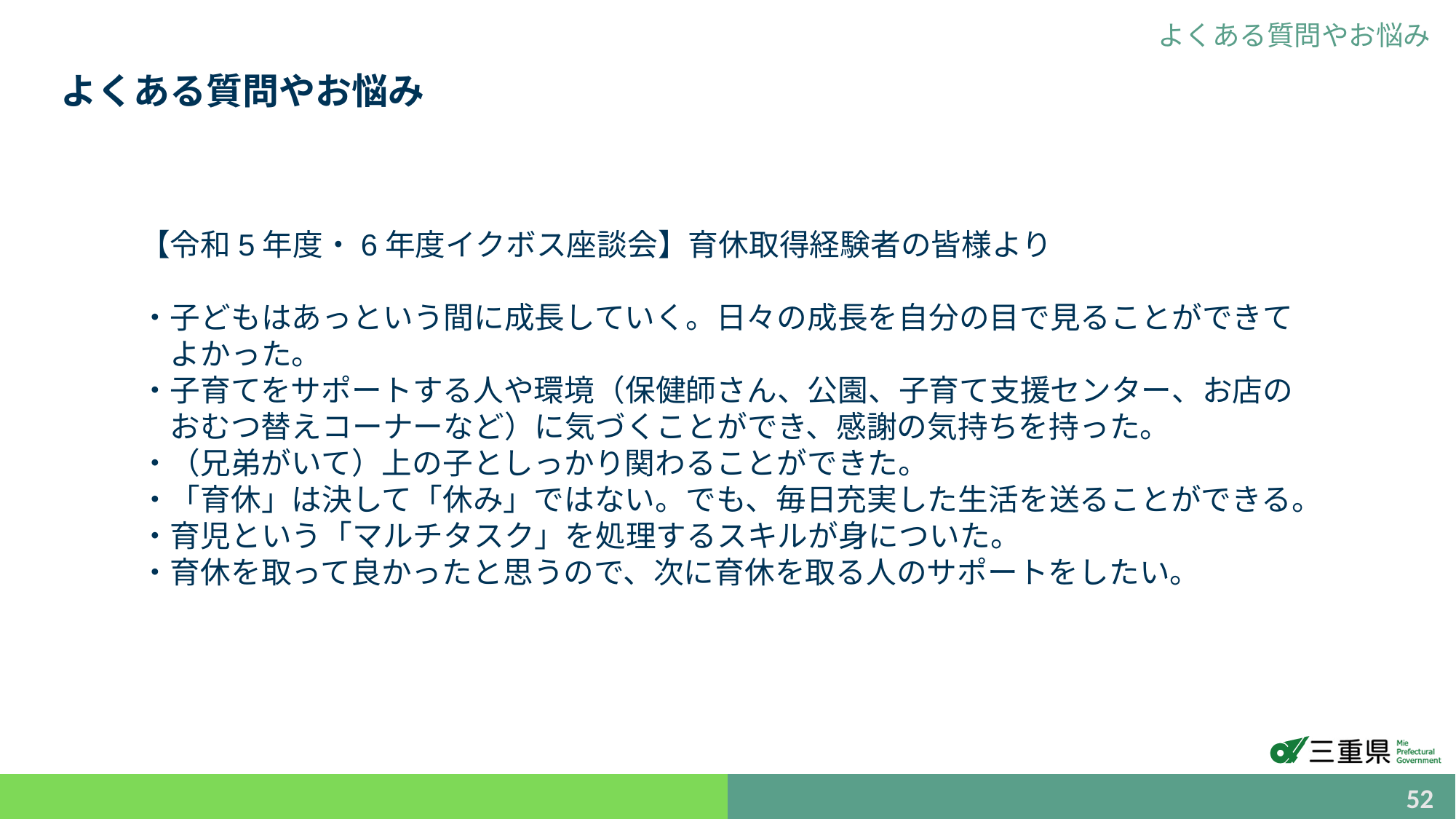

よくある質問やお悩み
よくある質問やお悩み
【令和5年度・6年度イクボス座談会】育休取得経験者の皆様より

・子どもはあっという間に成長していく。日々の成長を自分の目で見ることができて
　よかった。
・子育てをサポートする人や環境（保健師さん、公園、子育て支援センター、お店の
　おむつ替えコーナーなど）に気づくことができ、感謝の気持ちを持った。
・（兄弟がいて）上の子としっかり関わることができた。
・「育休」は決して「休み」ではない。でも、毎日充実した生活を送ることができる。
・育児という「マルチタスク」を処理するスキルが身についた。
・育休を取って良かったと思うので、次に育休を取る人のサポートをしたい。